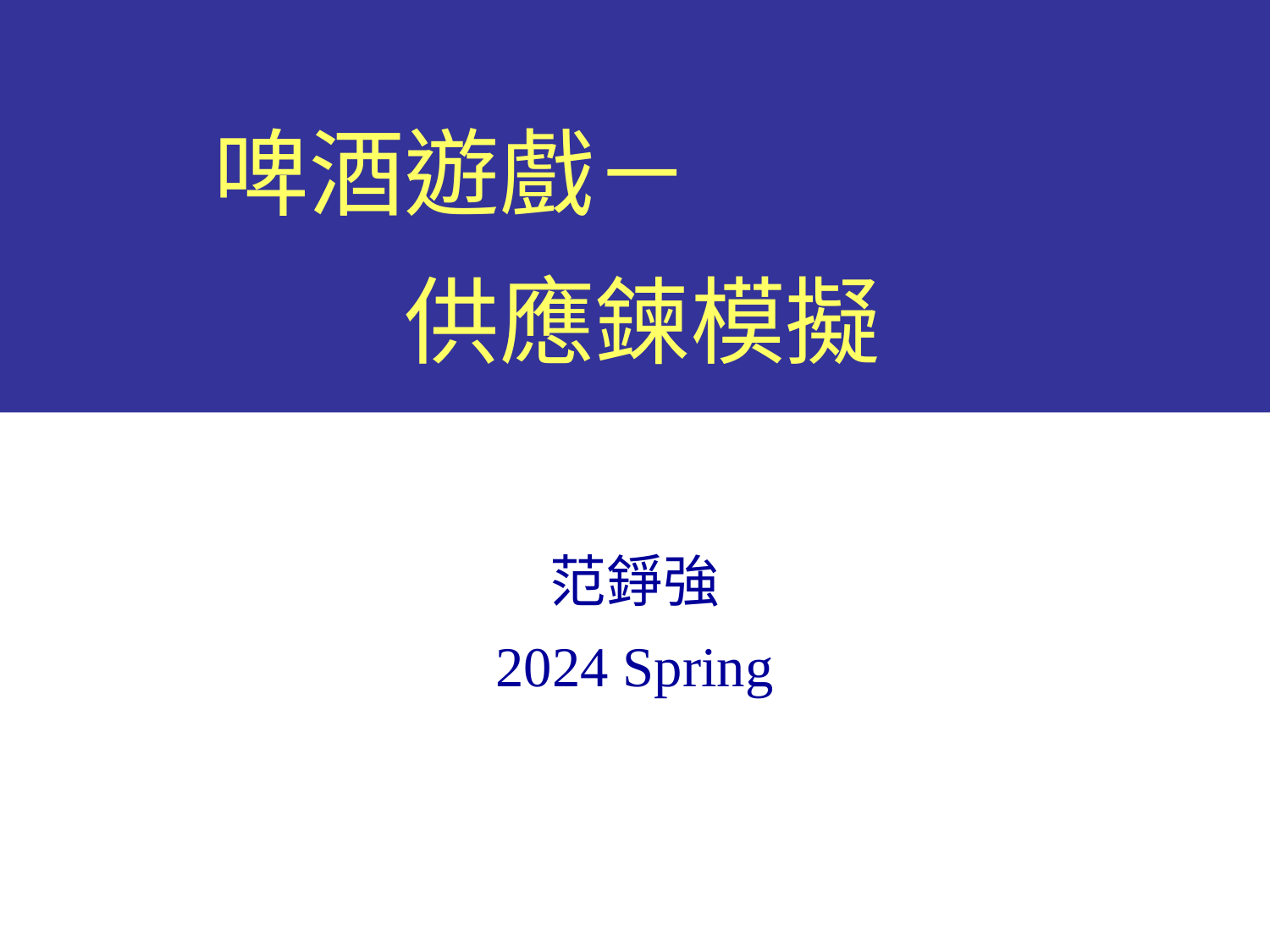

# 啤酒遊戲－ 　　供應鍊模擬
范錚強
2024 Spring
中原大學。范錚強
1